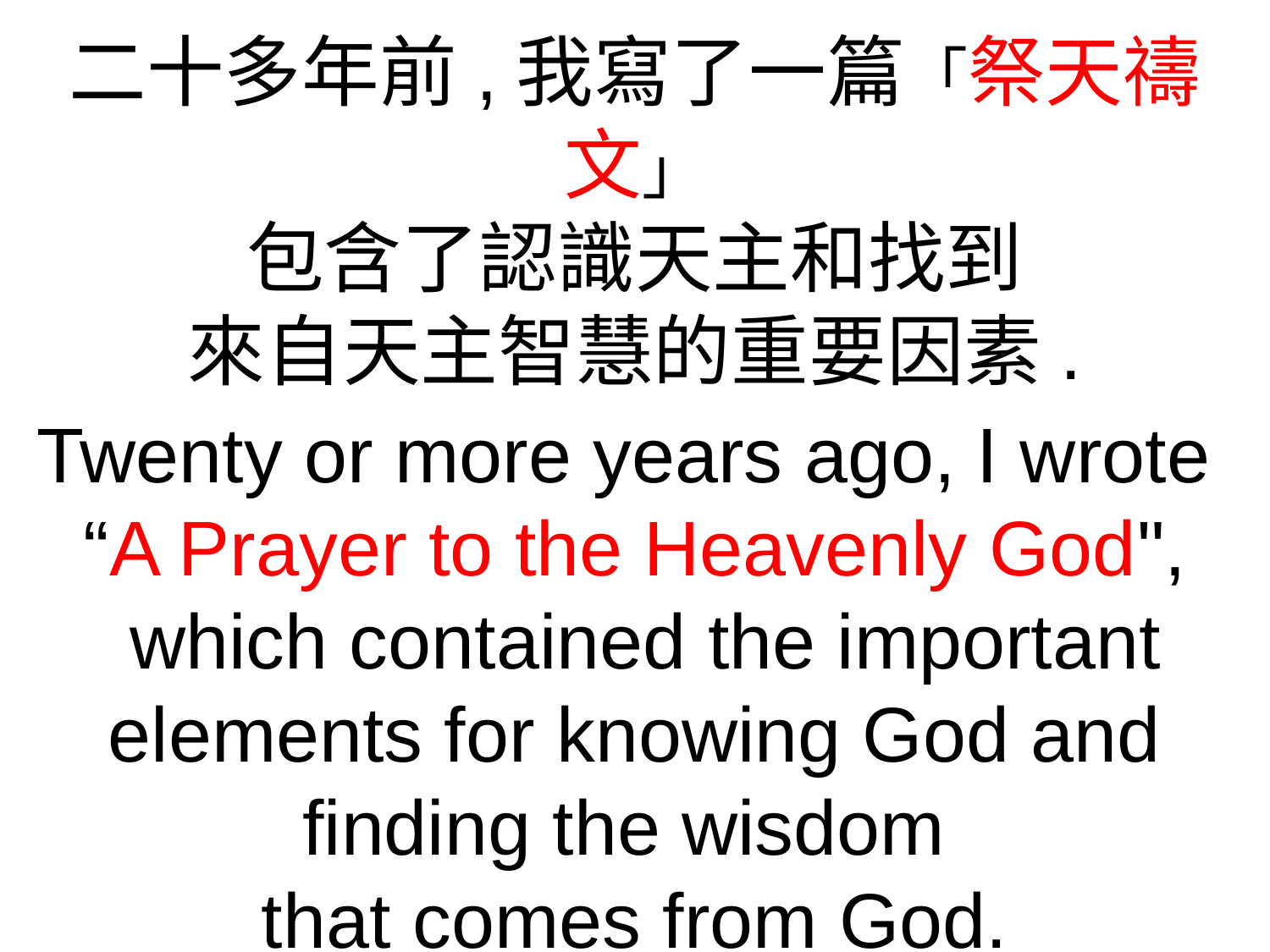

二十多年前,我寫了一篇「祭天禱文」
包含了認識天主和找到
來自天主智慧的重要因素.
Twenty or more years ago, I wrote
“A Prayer to the Heavenly God",
 which contained the important elements for knowing God and finding the wisdom
that comes from God.